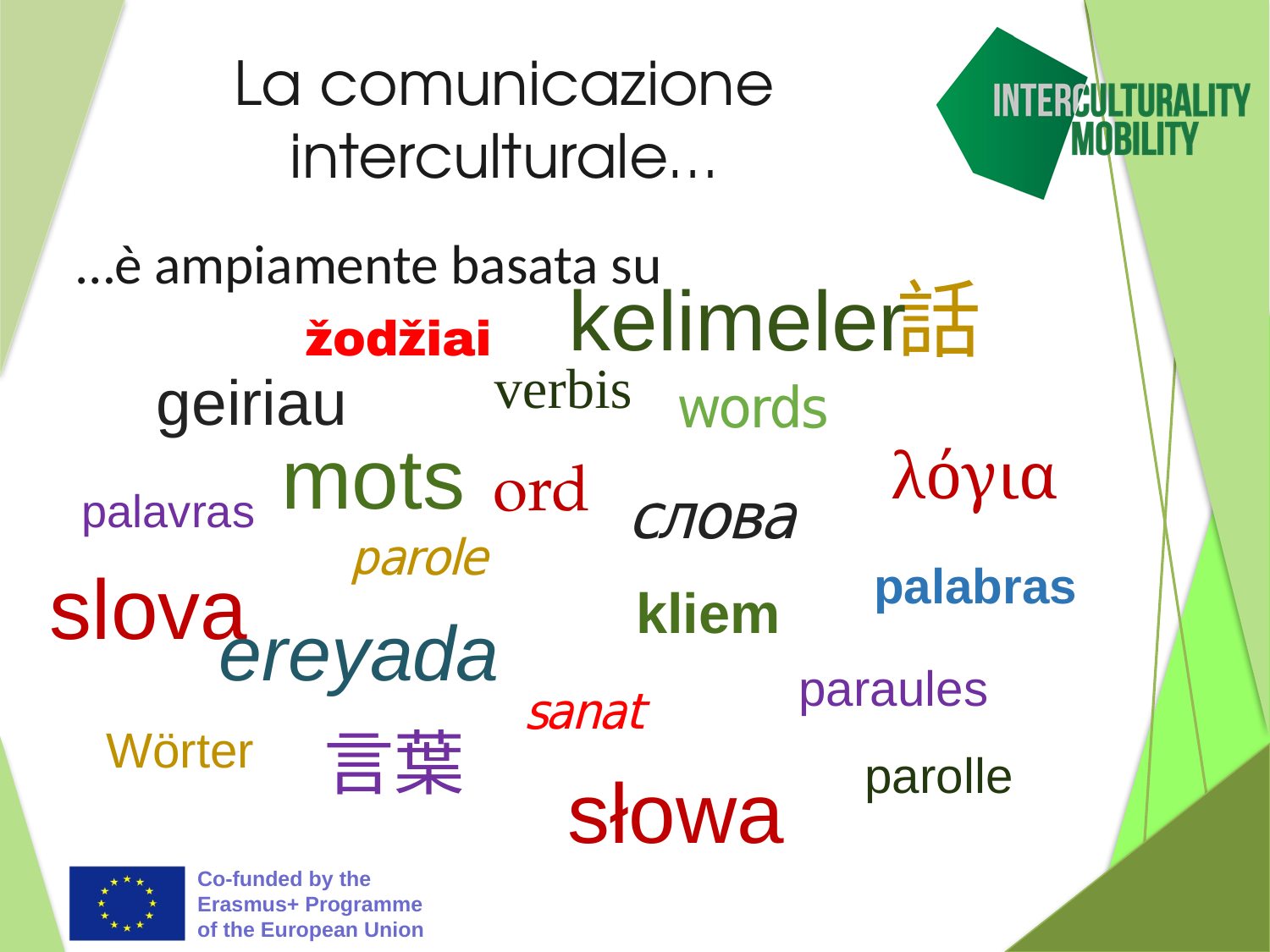

# La comunicazione interculturale…
…è ampiamente basata su
話
kelimeler
žodžiai
verbis
geiriau
words
mots
λόγια
ord
слова
palavras
parole
slova
palabras
kliem
ereyada
paraules
sanat
言葉
Wörter
parolle
słowa